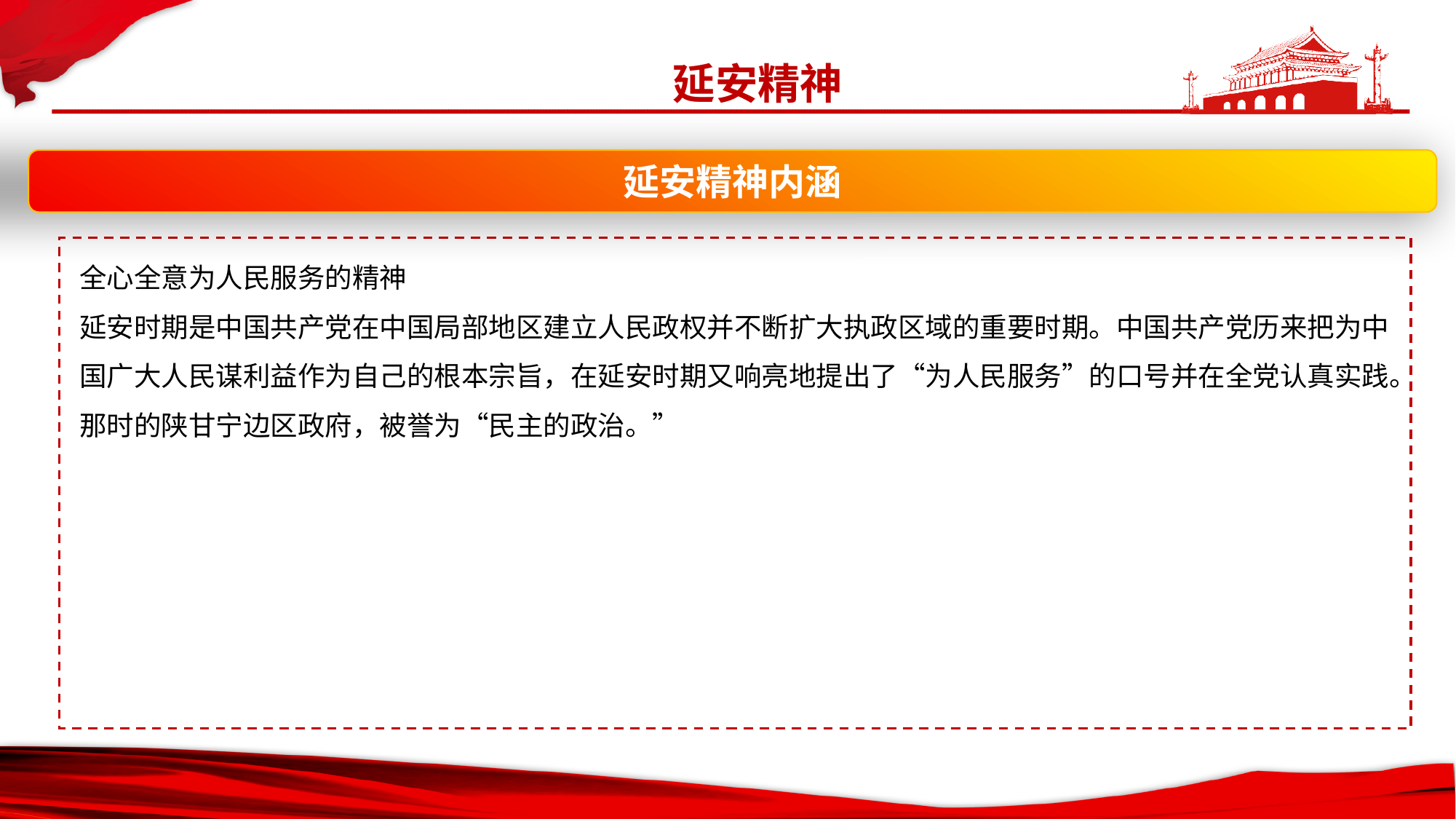

延安精神
延安精神内涵

全心全意为人民服务的精神
延安时期是中国共产党在中国局部地区建立人民政权并不断扩大执政区域的重要时期。中国共产党历来把为中国广大人民谋利益作为自己的根本宗旨，在延安时期又响亮地提出了“为人民服务”的口号并在全党认真实践。那时的陕甘宁边区政府，被誉为“民主的政治。”